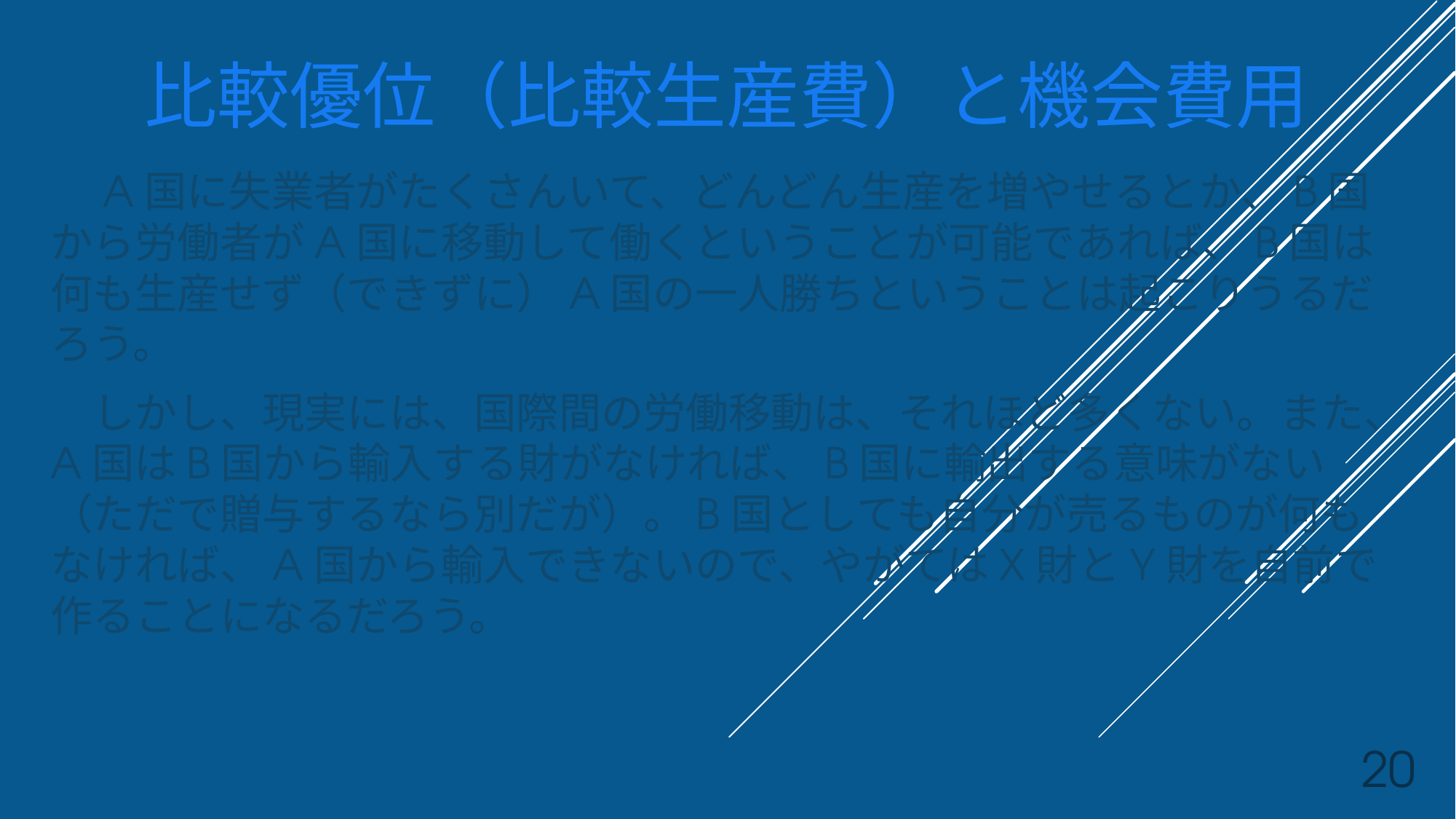

# 比較優位（比較生産費）と機会費用
　A国に失業者がたくさんいて、どんどん生産を増やせるとか、B国から労働者がA国に移動して働くということが可能であれば、B国は何も生産せず（できずに）A国の一人勝ちということは起こりうるだろう。
　しかし、現実には、国際間の労働移動は、それほど多くない。また、A国はB国から輸入する財がなければ、B国に輸出する意味がない（ただで贈与するなら別だが）。B国としても自分が売るものが何もなければ、A国から輸入できないので、やがてはX財とY財を自前で作ることになるだろう。
20